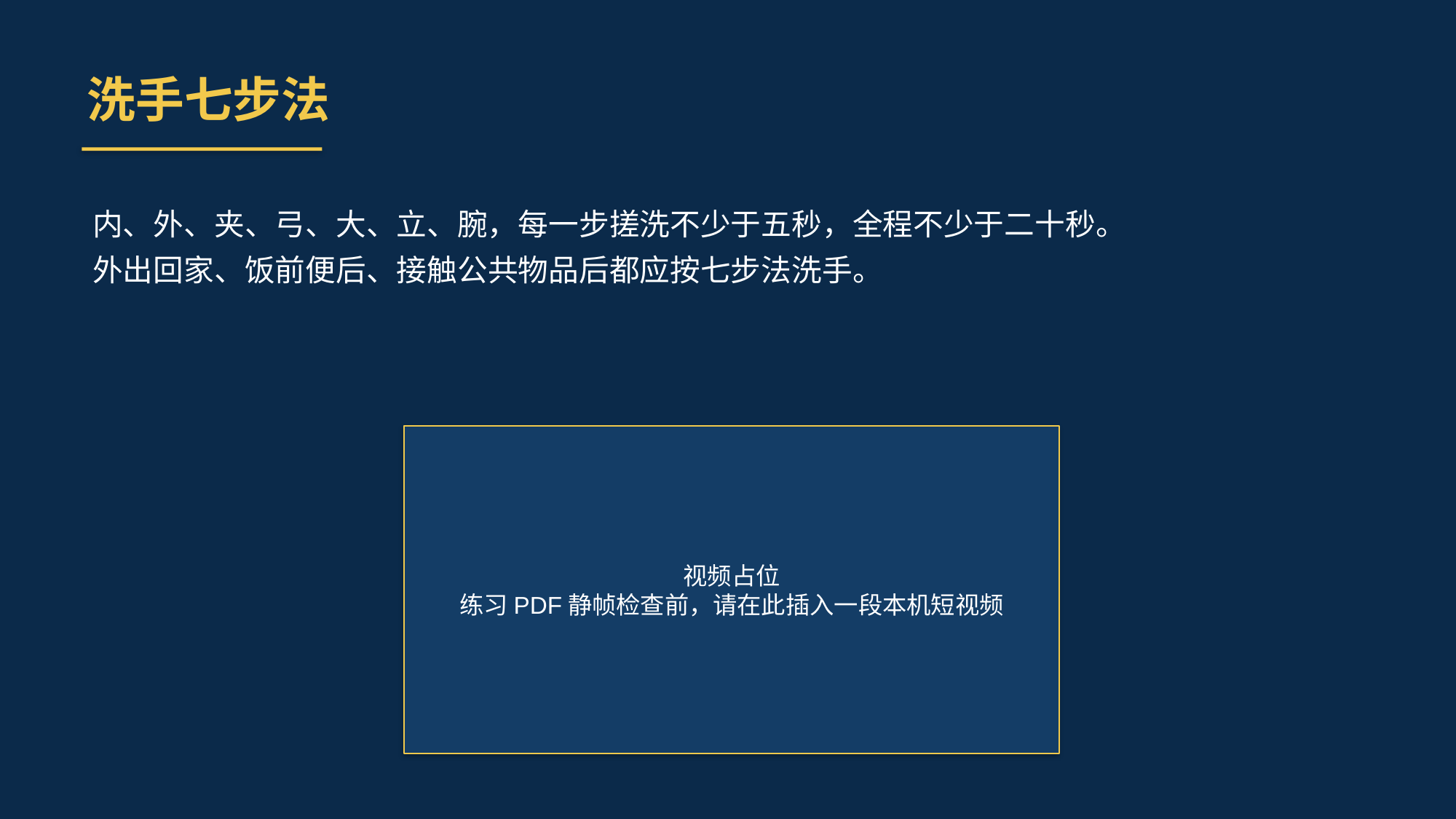

洗手七步法

内、外、夹、弓、大、立、腕，每一步搓洗不少于五秒，全程不少于二十秒。
外出回家、饭前便后、接触公共物品后都应按七步法洗手。
视频占位
练习PDF静帧检查前，请在此插入一段本机短视频